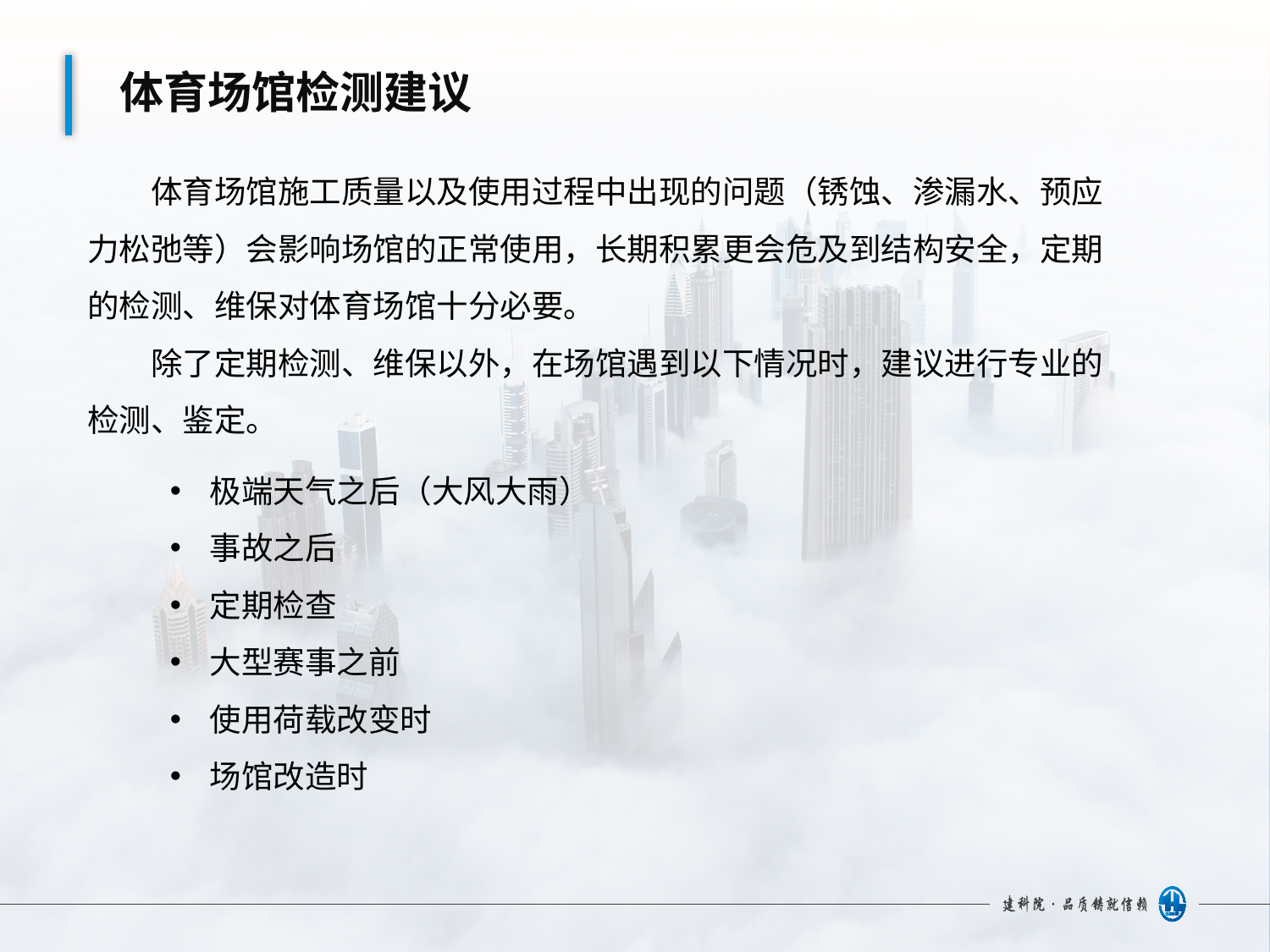

体育场馆检测建议
体育场馆施工质量以及使用过程中出现的问题（锈蚀、渗漏水、预应力松弛等）会影响场馆的正常使用，长期积累更会危及到结构安全，定期的检测、维保对体育场馆十分必要。
除了定期检测、维保以外，在场馆遇到以下情况时，建议进行专业的检测、鉴定。
极端天气之后（大风大雨）
事故之后
定期检查
大型赛事之前
使用荷载改变时
场馆改造时